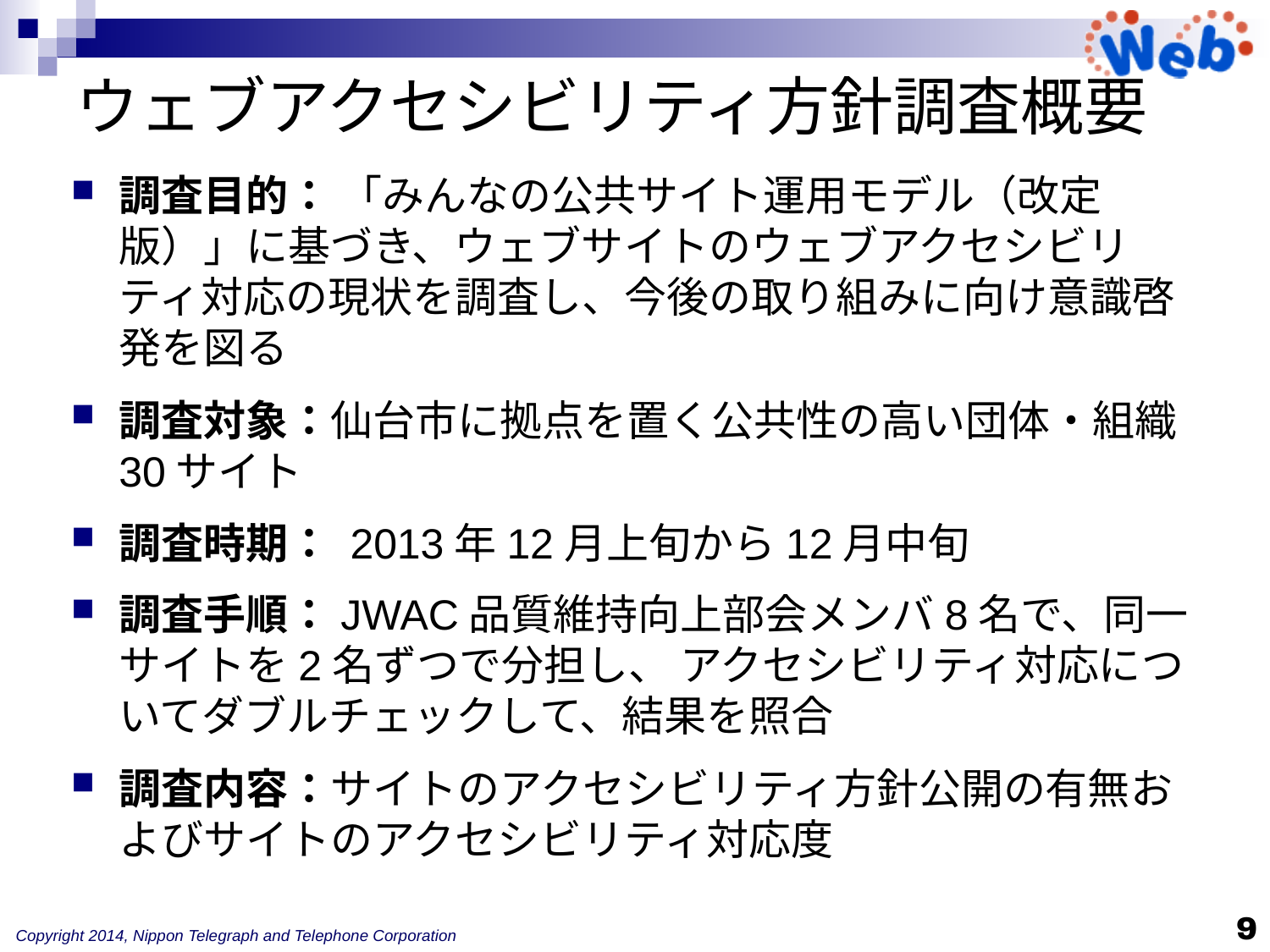

# ウェブアクセシビリティ方針調査概要
調査目的： 「みんなの公共サイト運用モデル（改定版）」に基づき、ウェブサイトのウェブアクセシビリティ対応の現状を調査し、今後の取り組みに向け意識啓発を図る
調査対象：仙台市に拠点を置く公共性の高い団体・組織 30サイト
調査時期： 2013年12月上旬から12月中旬
調査手順：JWAC品質維持向上部会メンバ8名で、同一サイトを2名ずつで分担し、 アクセシビリティ対応についてダブルチェックして、結果を照合
調査内容：サイトのアクセシビリティ方針公開の有無およびサイトのアクセシビリティ対応度

9